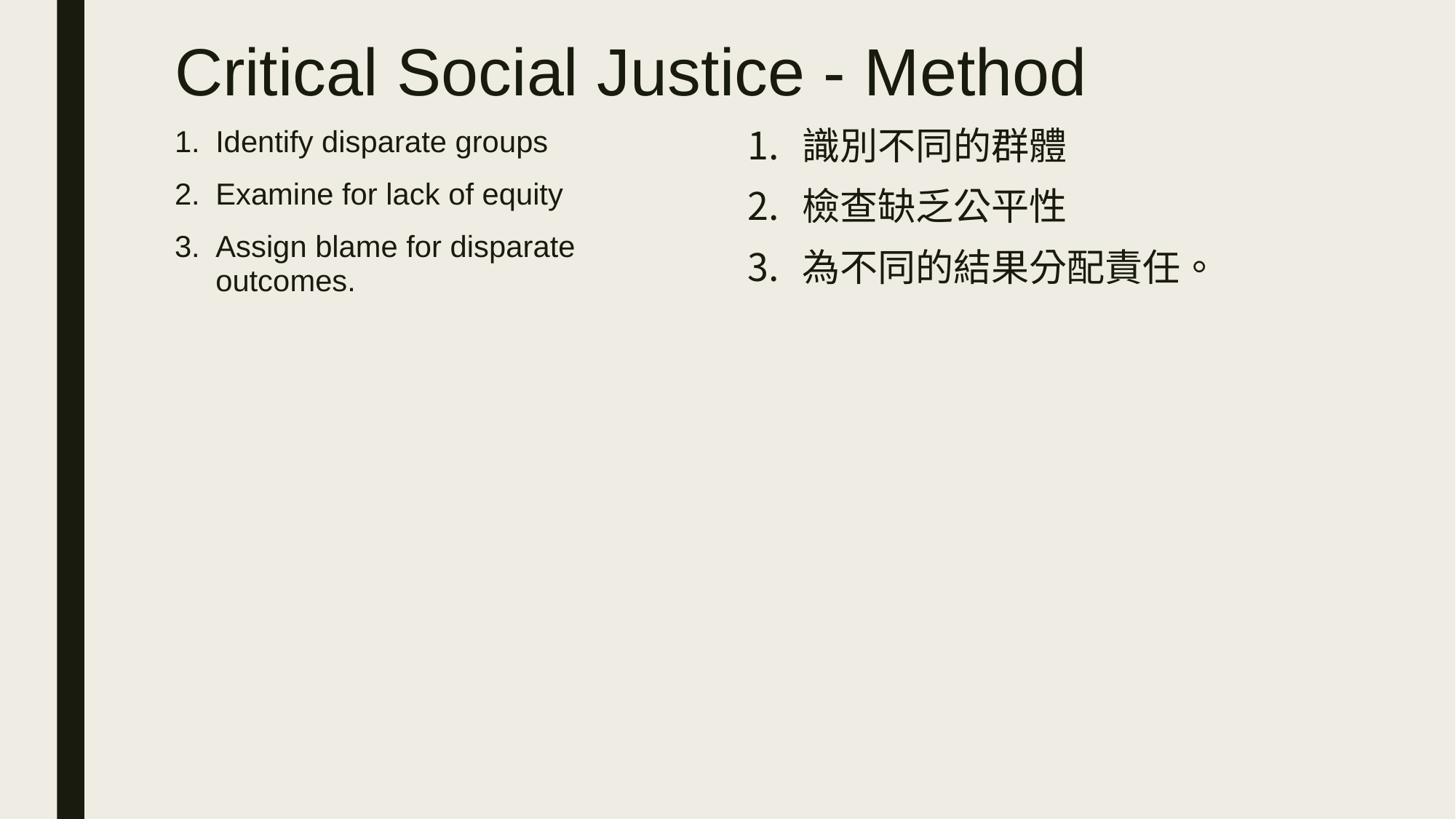

# Critical Social Justice - Method
Identify disparate groups
Examine for lack of equity
Assign blame for disparate outcomes.

識別不同的群體
檢查缺乏公平性
為不同的結果分配責任。